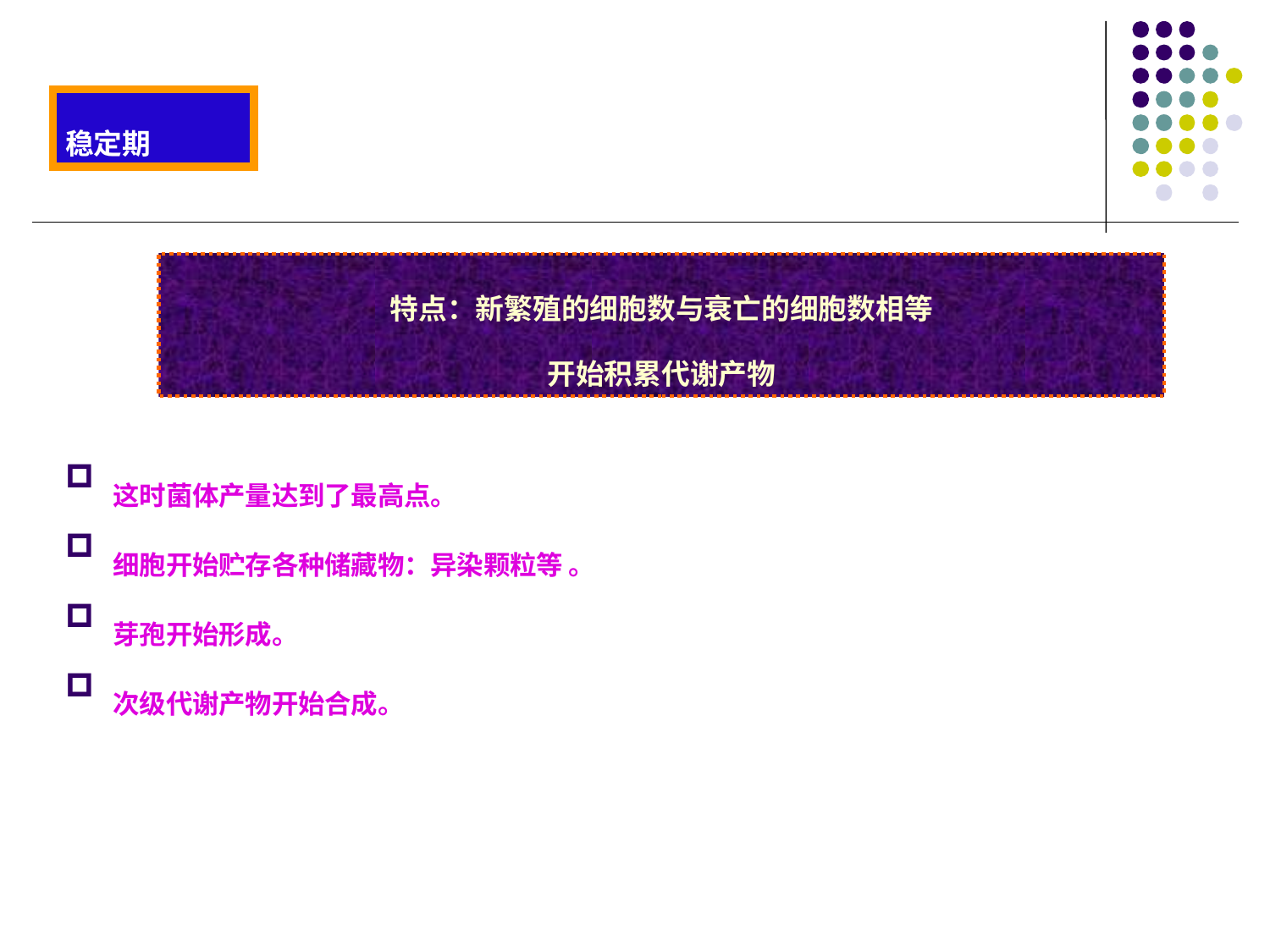

稳定期
特点：新繁殖的细胞数与衰亡的细胞数相等
开始积累代谢产物
这时菌体产量达到了最高点。
细胞开始贮存各种储藏物：异染颗粒等 。
芽孢开始形成。
次级代谢产物开始合成。